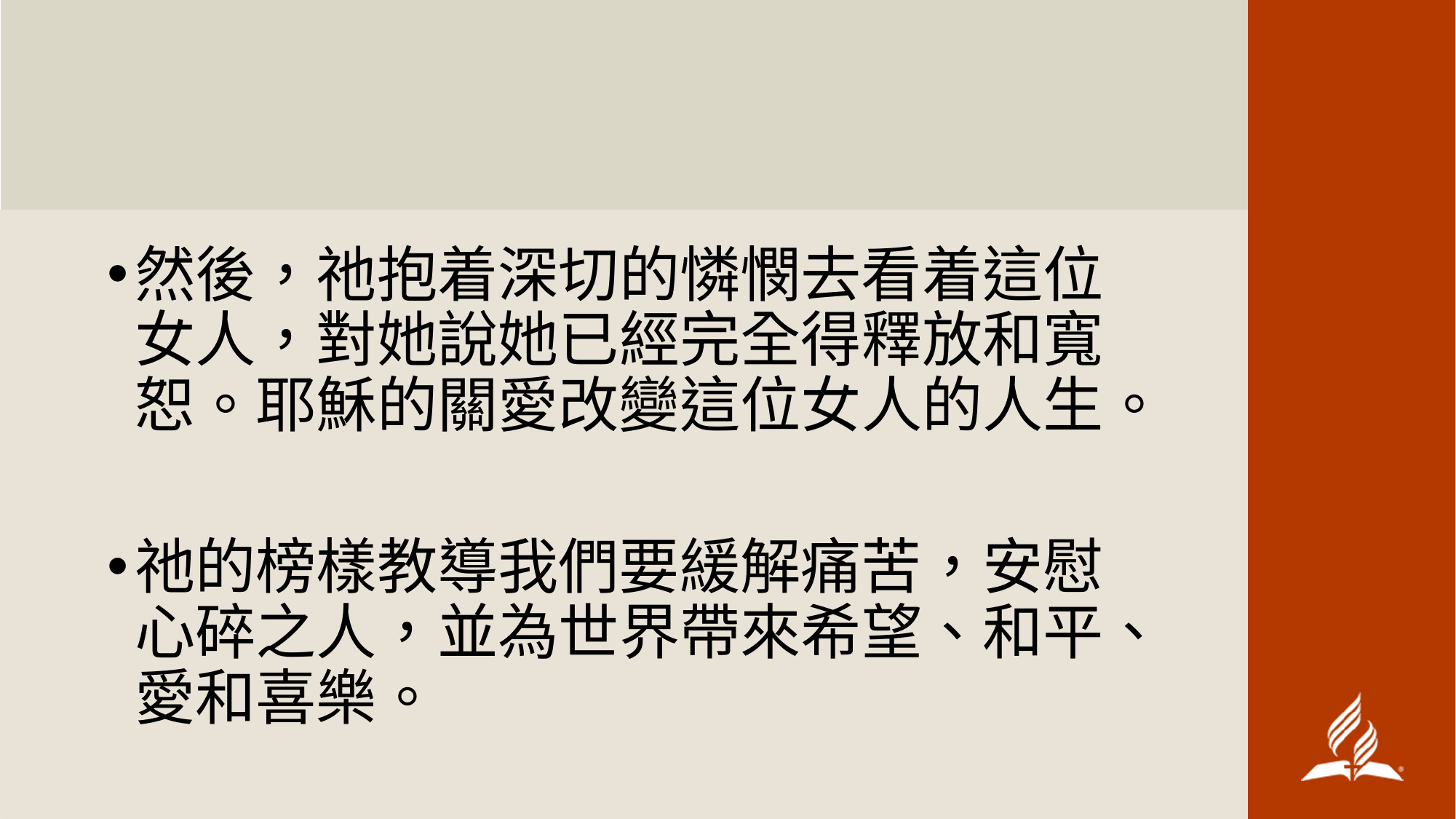

然後，祂抱着深切的憐憫去看着這位女人，對她說她已經完全得釋放和寬恕。耶穌的關愛改變這位女人的人生。

祂的榜樣教導我們要緩解痛苦，安慰心碎之人，並為世界帶來希望、和平、愛和喜樂。